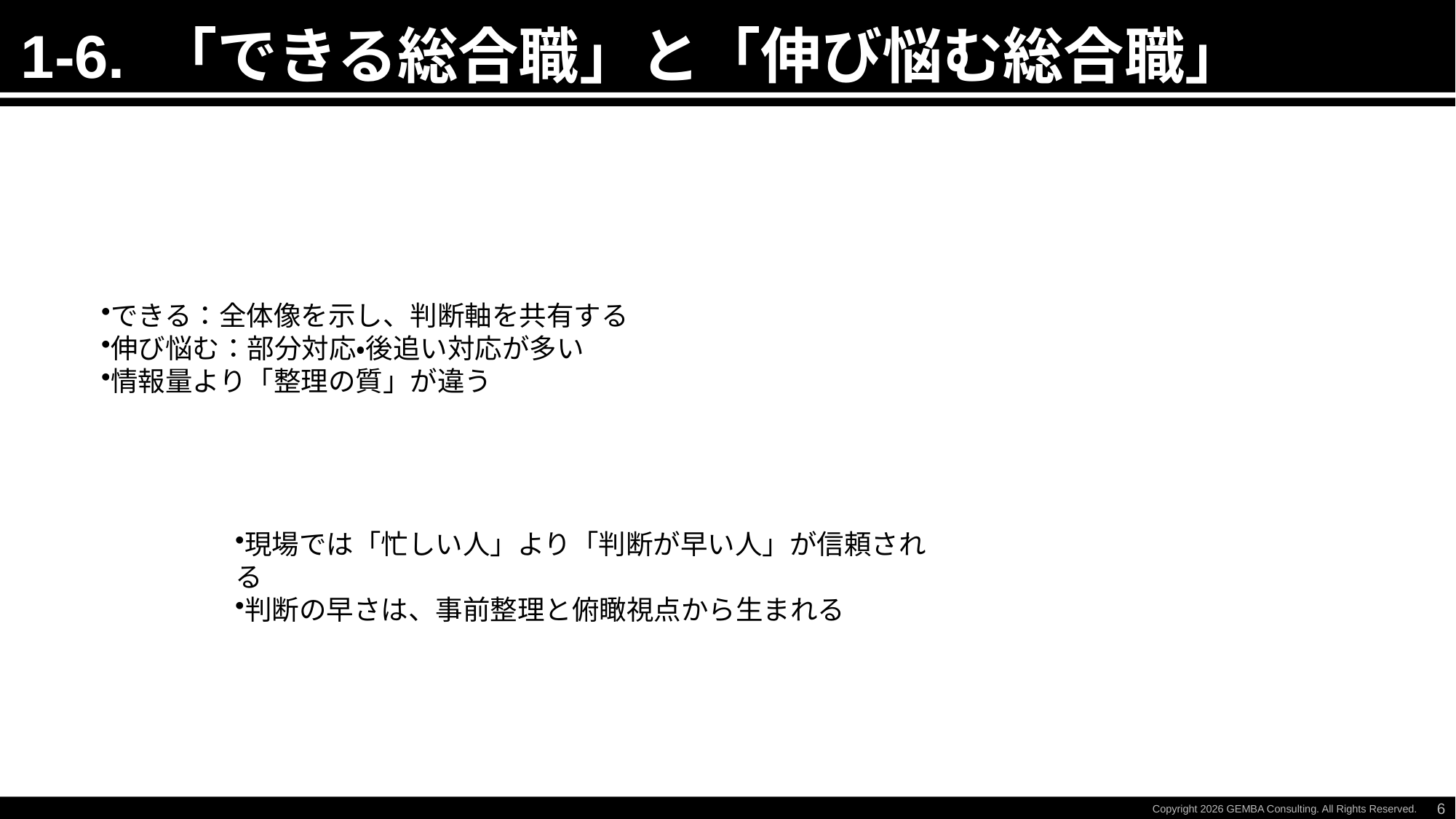

1-6. 「できる総合職」と「伸び悩む総合職」
できる：全体像を示し、判断軸を共有する
伸び悩む：部分対応・後追い対応が多い
情報量より「整理の質」が違う
現場では「忙しい人」より「判断が早い人」が信頼される
判断の早さは、事前整理と俯瞰視点から生まれる
6